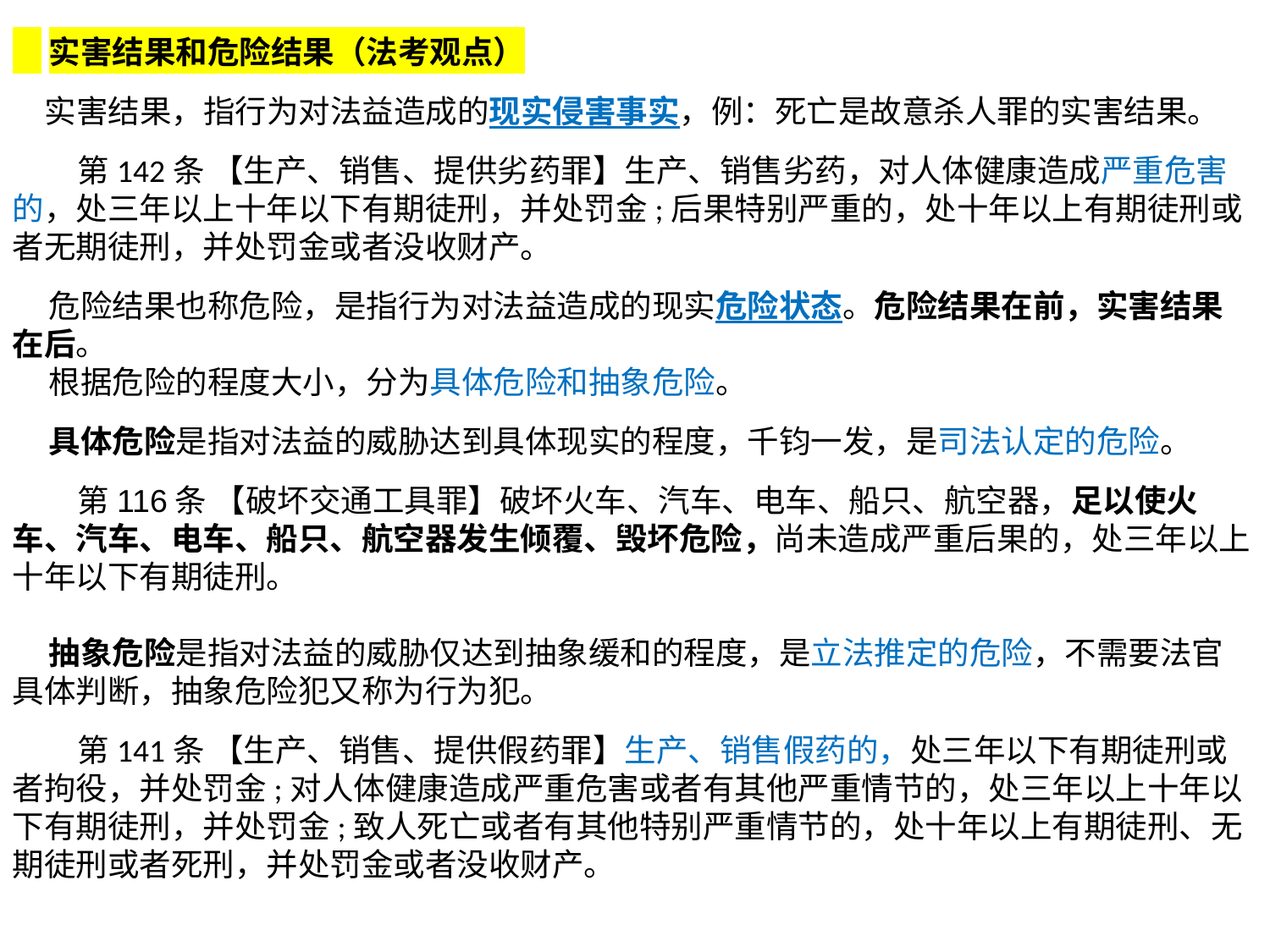

实害结果和危险结果（法考观点）

    实害结果，指行为对法益造成的现实侵害事实，例：死亡是故意杀人罪的实害结果。

        第142条 【生产、销售、提供劣药罪】生产、销售劣药，对人体健康造成严重危害的，处三年以上十年以下有期徒刑，并处罚金;后果特别严重的，处十年以上有期徒刑或者无期徒刑，并处罚金或者没收财产。

    危险结果也称危险，是指行为对法益造成的现实危险状态。危险结果在前，实害结果在后。
    根据危险的程度大小，分为具体危险和抽象危险。

    具体危险是指对法益的威胁达到具体现实的程度，千钧一发，是司法认定的危险。

        第116条 【破坏交通工具罪】破坏火车、汽车、电车、船只、航空器，足以使火车、汽车、电车、船只、航空器发生倾覆、毁坏危险，尚未造成严重后果的，处三年以上十年以下有期徒刑。

    抽象危险是指对法益的威胁仅达到抽象缓和的程度，是立法推定的危险，不需要法官具体判断，抽象危险犯又称为行为犯。

        第141条 【生产、销售、提供假药罪】生产、销售假药的，处三年以下有期徒刑或者拘役，并处罚金;对人体健康造成严重危害或者有其他严重情节的，处三年以上十年以下有期徒刑，并处罚金;致人死亡或者有其他特别严重情节的，处十年以上有期徒刑、无期徒刑或者死刑，并处罚金或者没收财产。